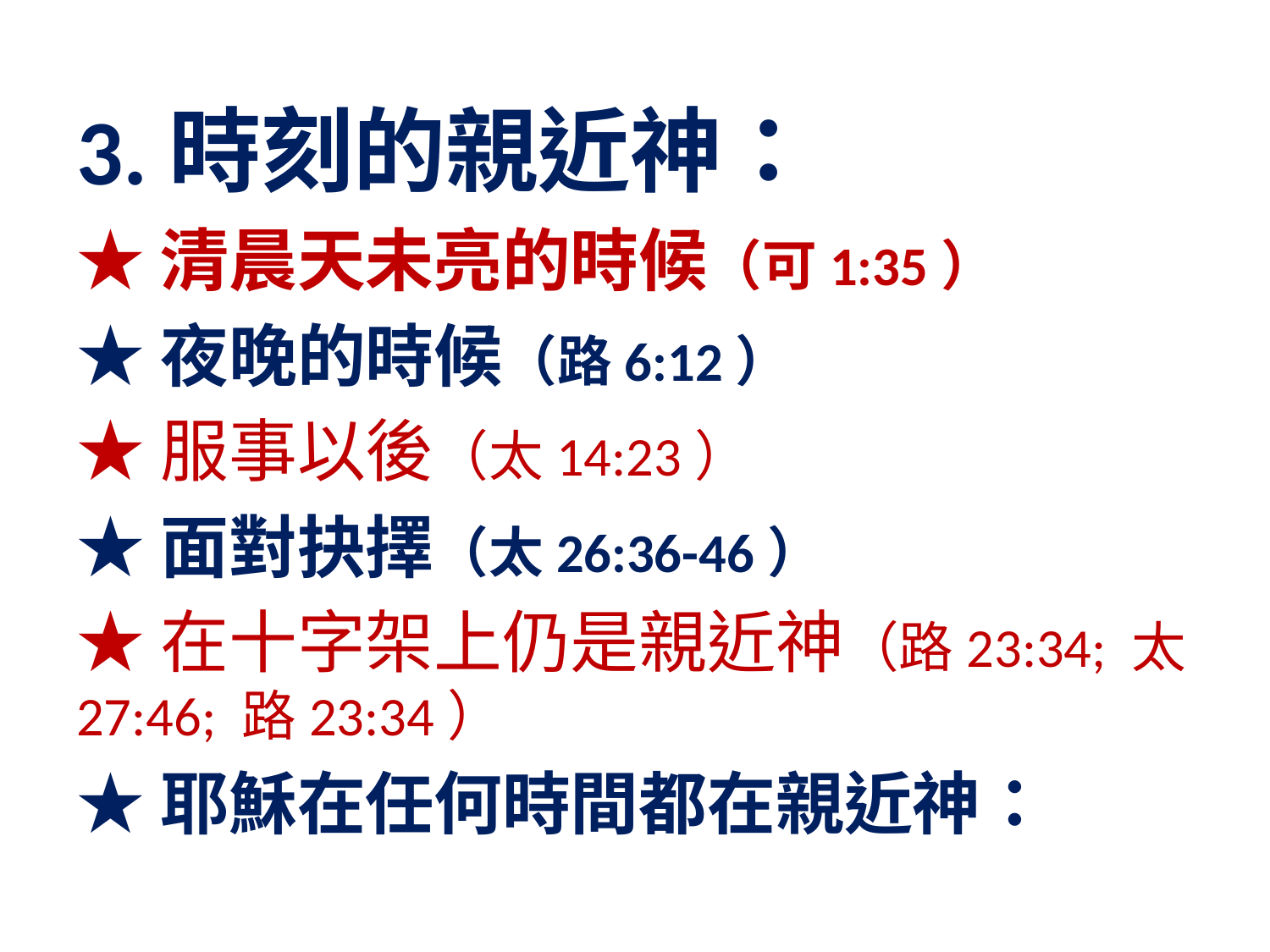

3.時刻的親近神：
★清晨天未亮的時候（可1:35）
★夜晚的時候（路6:12）
★服事以後（太14:23）
★面對抉擇（太26:36-46）
★在十字架上仍是親近神（路23:34; 太27:46; 路23:34）
★耶穌在任何時間都在親近神：